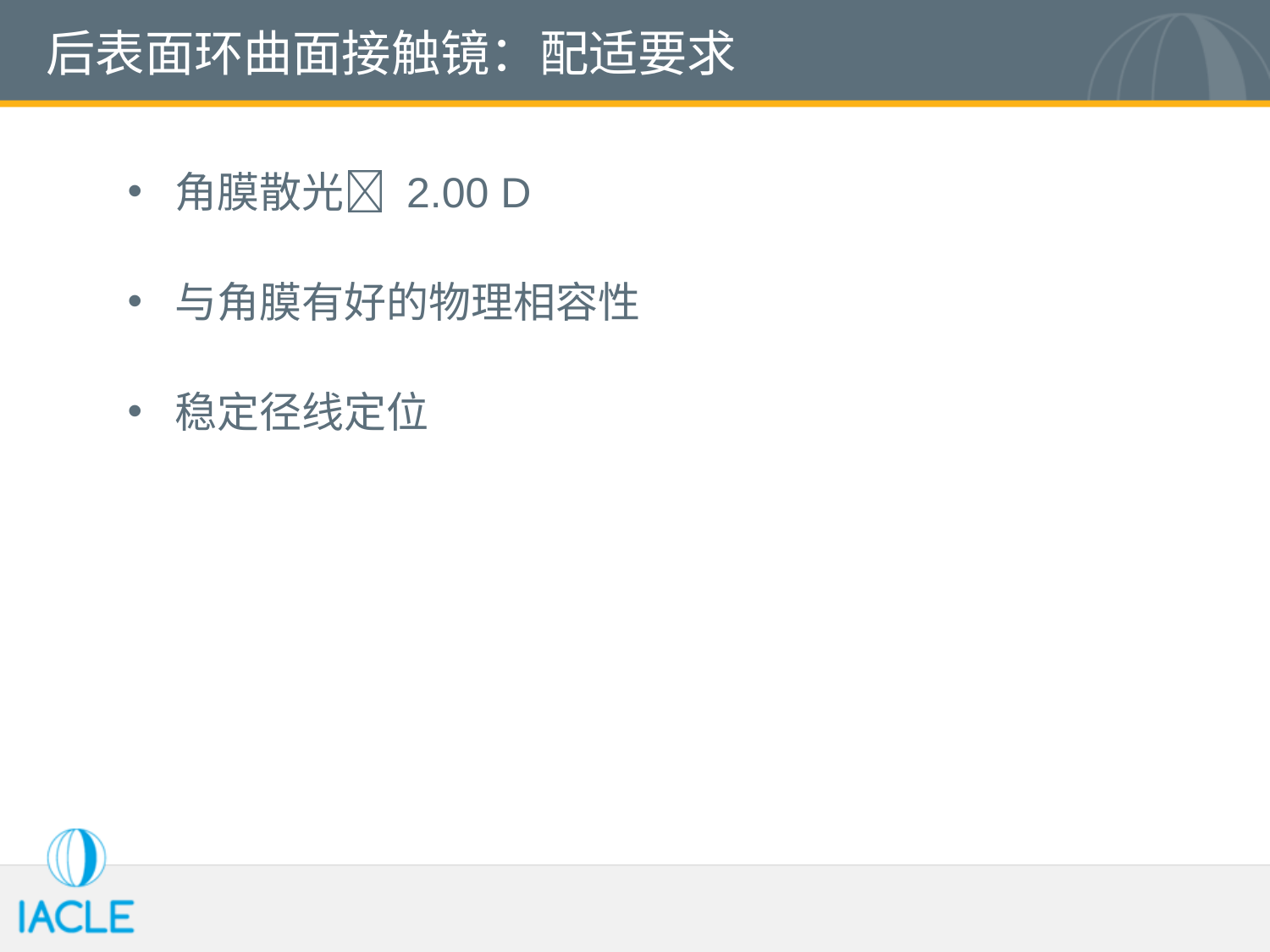

# 后表面环曲面接触镜：配适要求
角膜散光≥ 2.00 D
与角膜有好的物理相容性
稳定径线定位